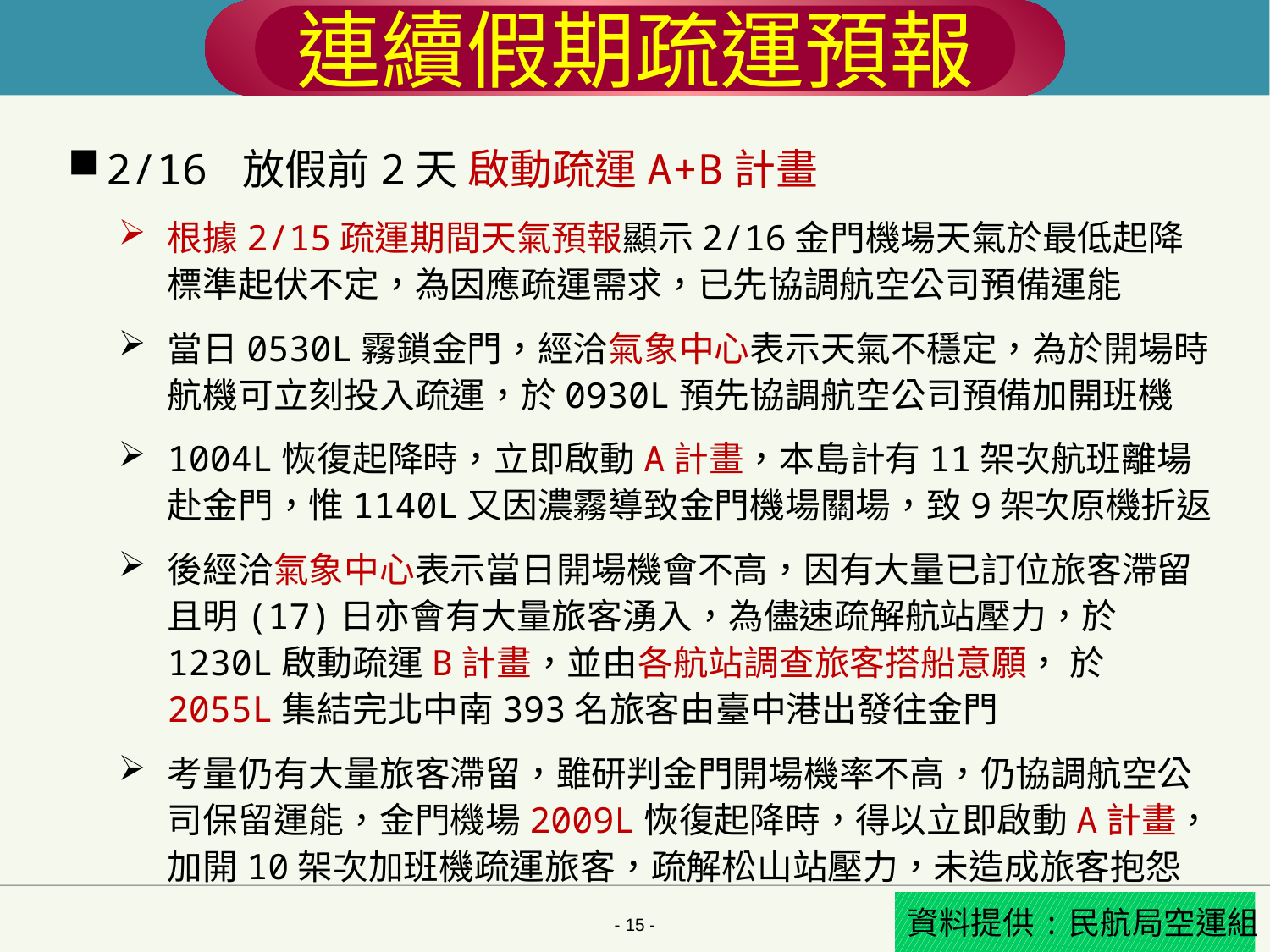

連續假期疏運預報
2/16 放假前2天 啟動疏運A+B計畫
根據2/15疏運期間天氣預報顯示2/16金門機場天氣於最低起降標準起伏不定，為因應疏運需求，已先協調航空公司預備運能
當日0530L霧鎖金門，經洽氣象中心表示天氣不穩定，為於開場時航機可立刻投入疏運，於0930L預先協調航空公司預備加開班機
1004L恢復起降時，立即啟動A計畫，本島計有11架次航班離場赴金門，惟1140L又因濃霧導致金門機場關場，致9架次原機折返
後經洽氣象中心表示當日開場機會不高，因有大量已訂位旅客滯留且明(17)日亦會有大量旅客湧入，為儘速疏解航站壓力，於1230L啟動疏運B計畫，並由各航站調查旅客搭船意願， 於2055L集結完北中南393名旅客由臺中港出發往金門
考量仍有大量旅客滯留，雖研判金門開場機率不高，仍協調航空公司保留運能，金門機場2009L恢復起降時，得以立即啟動A計畫，加開10架次加班機疏運旅客，疏解松山站壓力，未造成旅客抱怨
資料提供:民航局空運組